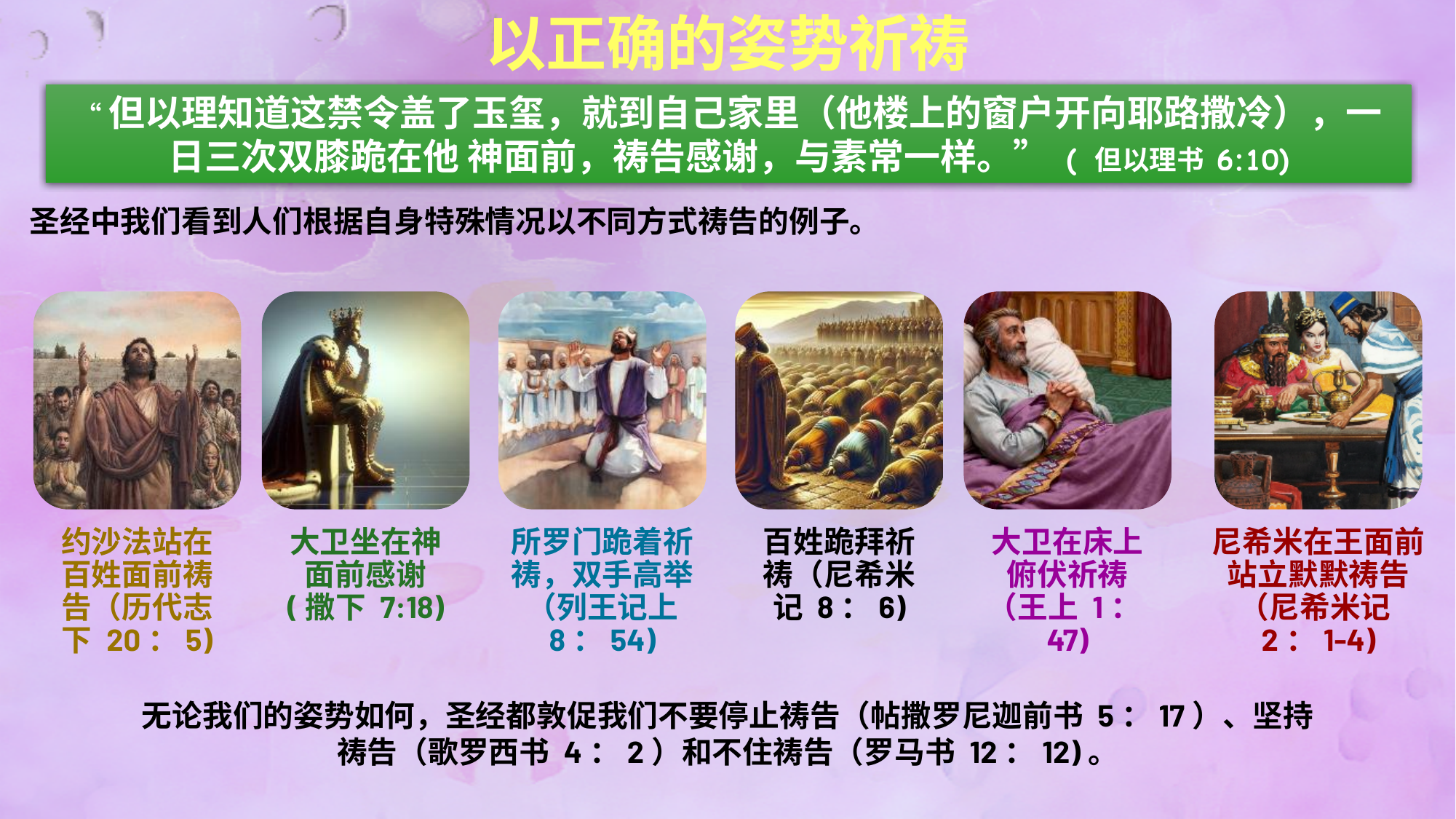

以正确的姿势祈祷
“但以理知道这禁令盖了玉玺，就到自己家里（他楼上的窗户开向耶路撒冷），一
日三次双膝跪在他 神面前，祷告感谢，与素常一样。” ( 但以理书 6:10)
圣经中我们看到人们根据自身特殊情况以不同方式祷告的例子。
约沙法站在百姓面前祷告（历代志下 20：5)
大卫坐在神面前感谢
(撒下 7:18)
所罗门跪着祈祷，双手高举（列王记上 8：54)
百姓跪拜祈祷（尼希米记 8：6)
大卫在床上俯伏祈祷（王上 1：47)
尼希米在王面前站立默默祷告（尼希米记  2：1-4)
无论我们的姿势如何，圣经都敦促我们不要停止祷告（帖撒罗尼迦前书 5：17）、坚持祷告（歌罗西书 4：2）和不住祷告（罗马书 12：12)。